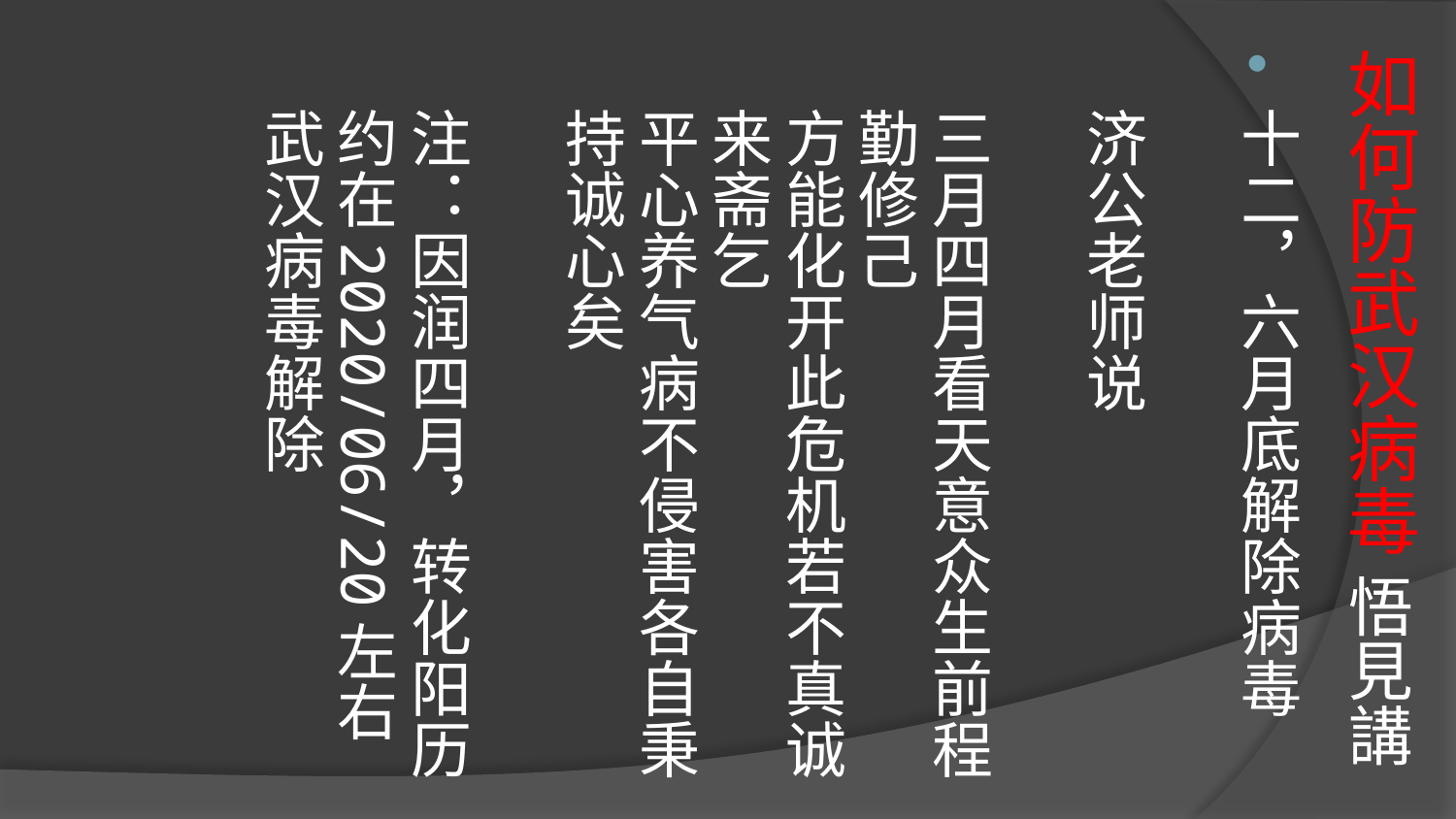

# 如何防武汉病毒 悟見講
十二，六月底解除病毒
济公老师说
三月四月看天意众生前程勤修己
方能化开此危机若不真诚来斋乞
平心养气病不侵害各自秉持诚心矣
注：因润四月，转化阳历约在2020/06/20左右武汉病毒解除